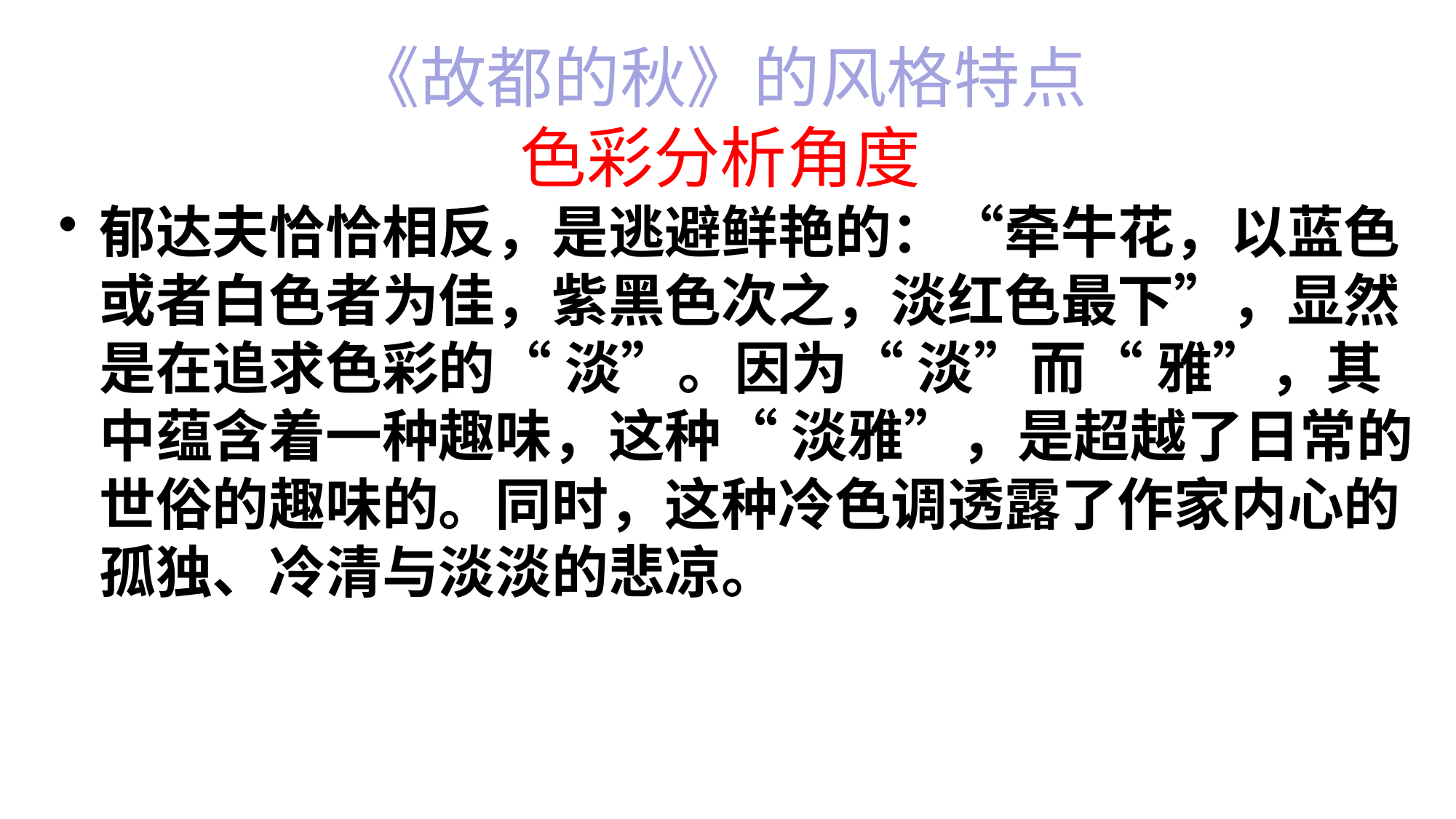

# 《故都的秋》的风格特点 色彩分析角度
郁达夫恰恰相反，是逃避鲜艳的：“牵牛花，以蓝色或者白色者为佳，紫黑色次之，淡红色最下”，显然是在追求色彩的“ 淡”。因为“ 淡”而“ 雅”，其中蕴含着一种趣味，这种“ 淡雅”，是超越了日常的世俗的趣味的。同时，这种冷色调透露了作家内心的孤独、冷清与淡淡的悲凉。